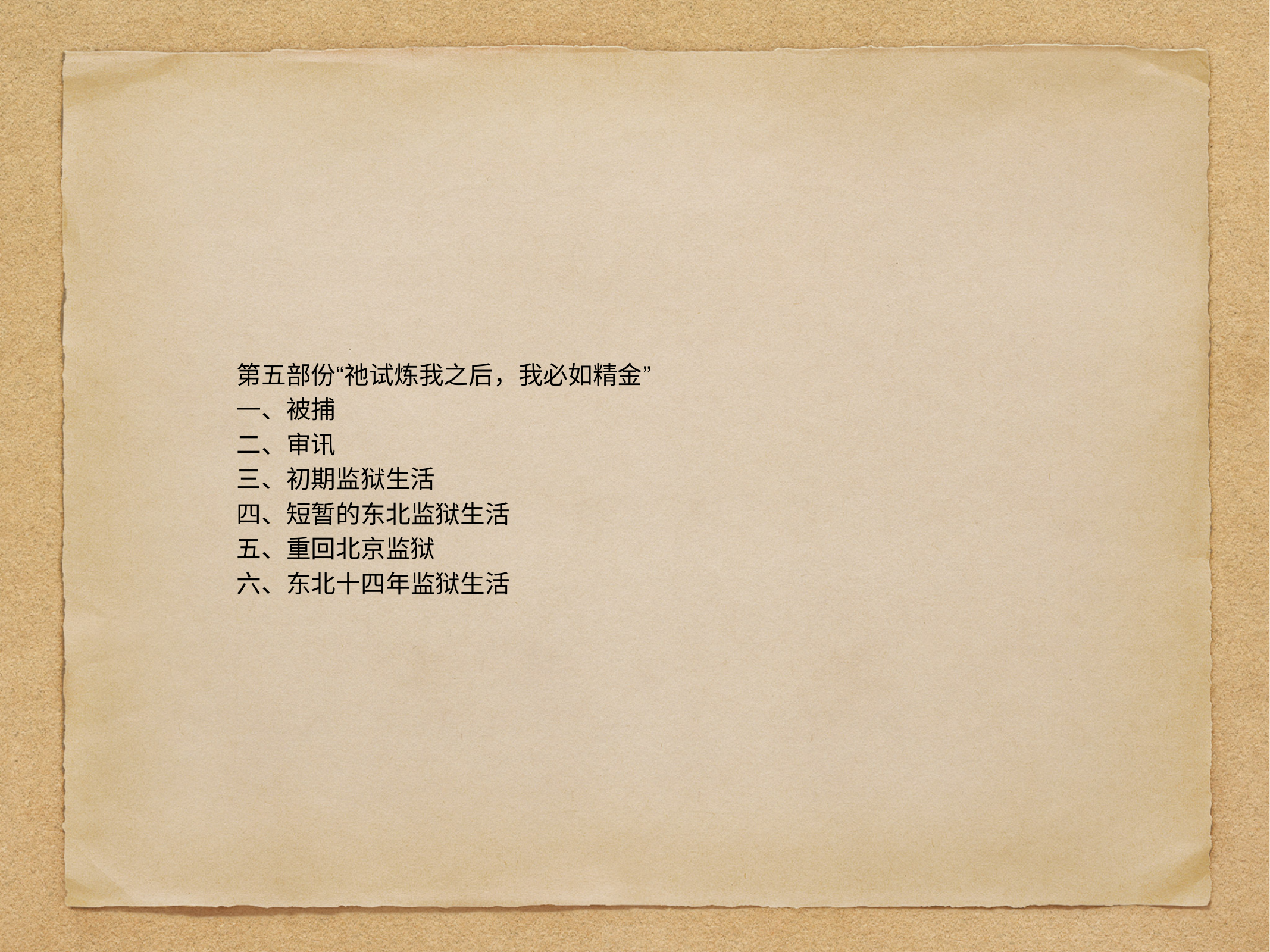

第五部份“祂试炼我之后，我必如精金”
一、被捕
二、审讯
三、初期监狱生活
四、短暂的东北监狱生活
五、重回北京监狱
六、东北十四年监狱生活